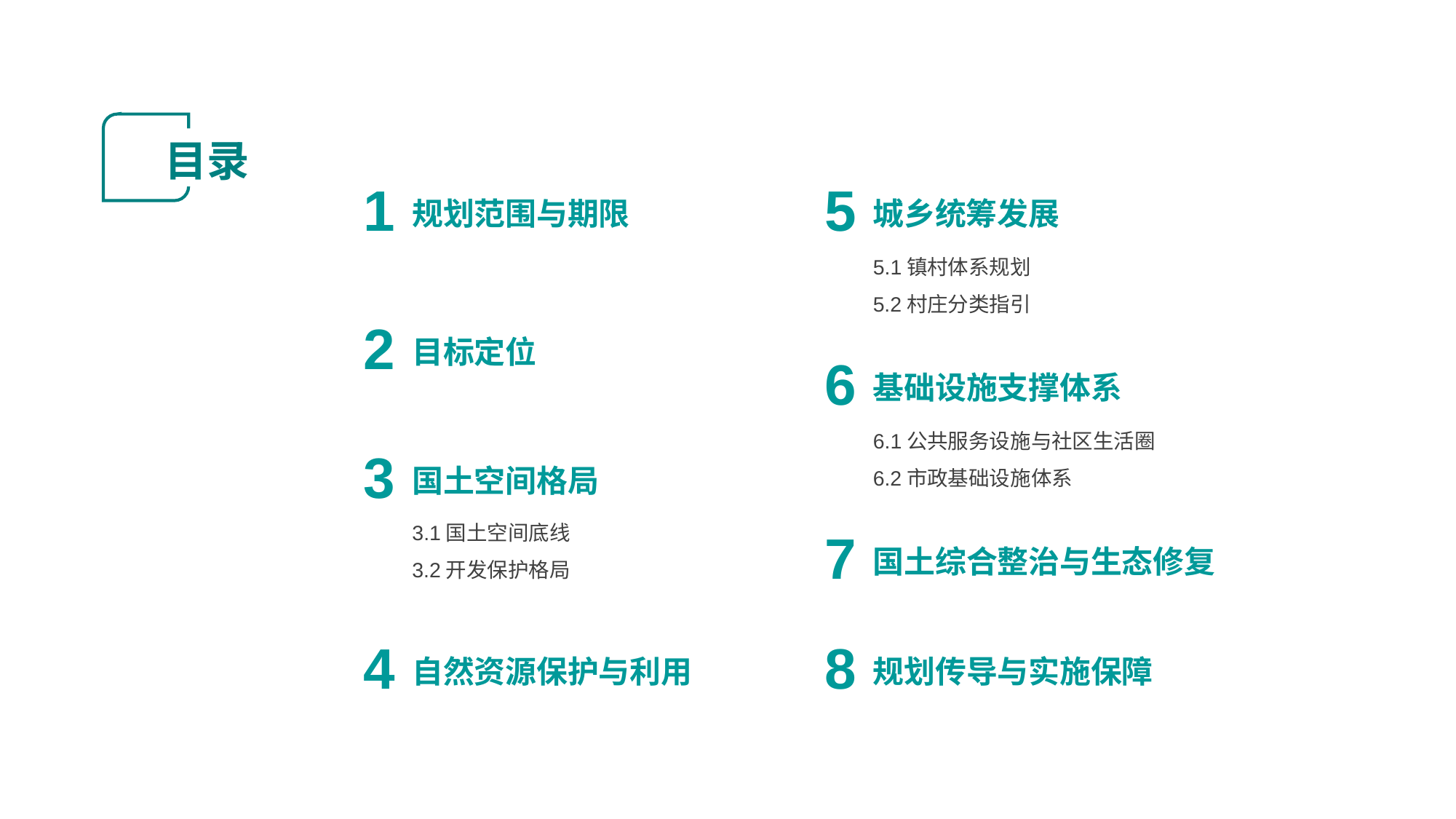

目录

5
城乡统筹发展
1
规划范围与期限
5.1镇村体系规划
5.2村庄分类指引
2
目标定位
6
基础设施支撑体系
3
国土空间格局
6.1公共服务设施与社区生活圈
6.2市政基础设施体系
7
国土综合整治与生态修复
3.1国土空间底线
3.2开发保护格局
4
自然资源保护与利用
8
规划传导与实施保障
3